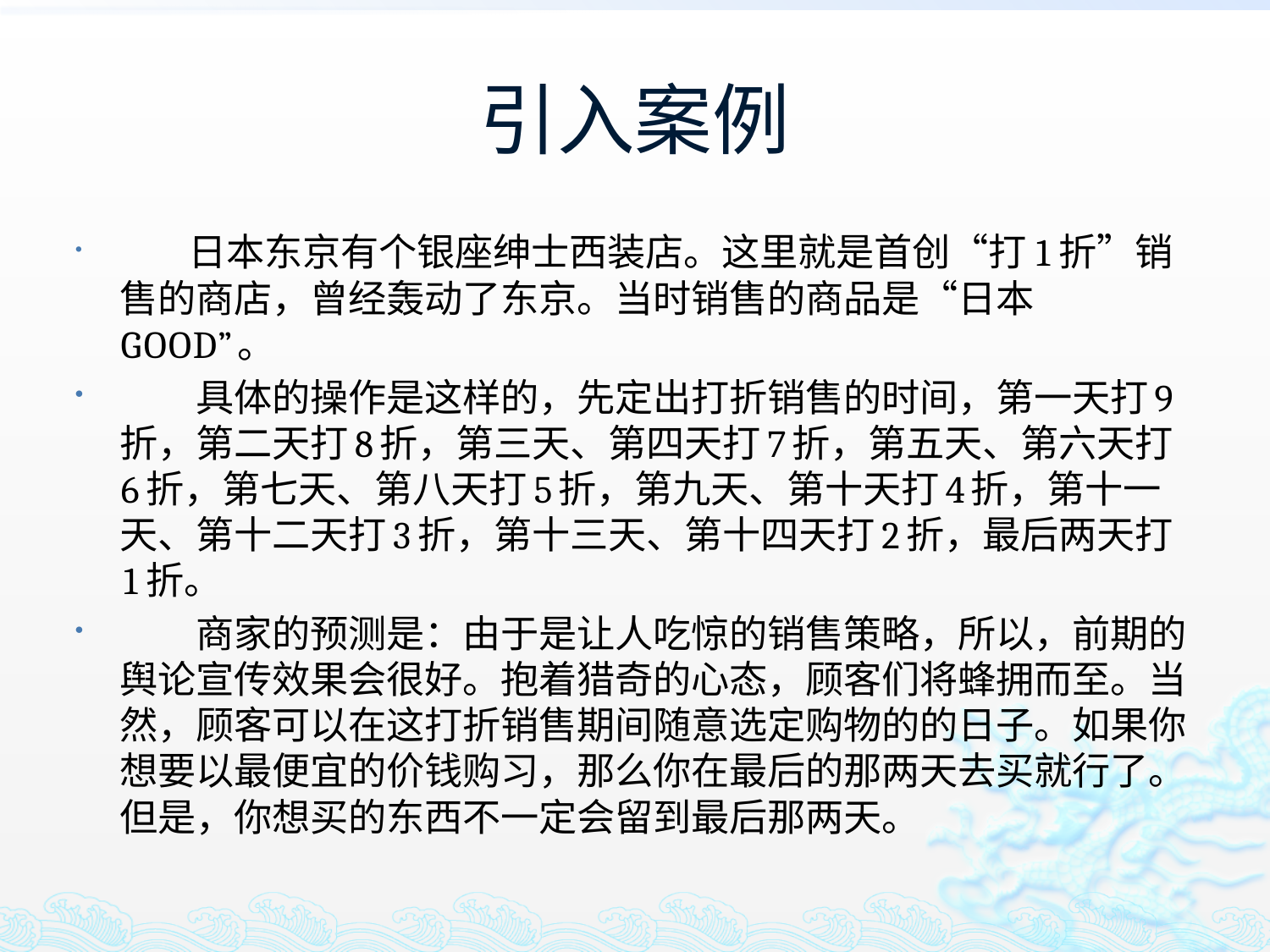

# 引入案例
         日本东京有个银座绅士西装店。这里就是首创“打1折”销售的商店，曾经轰动了东京。当时销售的商品是“日本GOOD”。
　　具体的操作是这样的，先定出打折销售的时间，第一天打9折，第二天打8折，第三天、第四天打7折，第五天、第六天打6折，第七天、第八天打5折，第九天、第十天打4折，第十一天、第十二天打3折，第十三天、第十四天打2折，最后两天打1折。
　　商家的预测是：由于是让人吃惊的销售策略，所以，前期的舆论宣传效果会很好。抱着猎奇的心态，顾客们将蜂拥而至。当然，顾客可以在这打折销售期间随意选定购物的的日子。如果你想要以最便宜的价钱购习，那么你在最后的那两天去买就行了。但是，你想买的东西不一定会留到最后那两天。